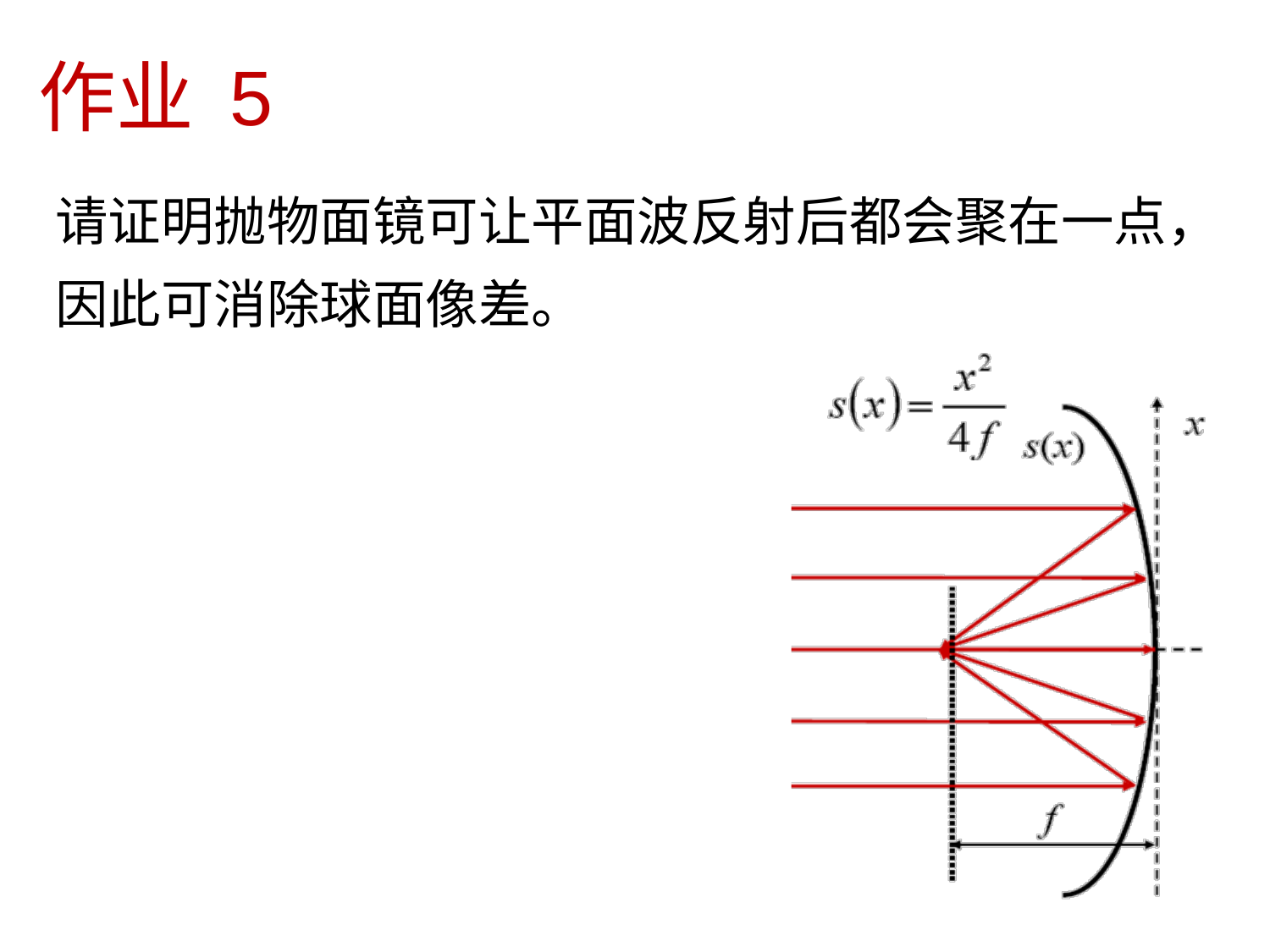

作业 5
请证明抛物面镜可让平面波反射后都会聚在一点，因此可消除球面像差。